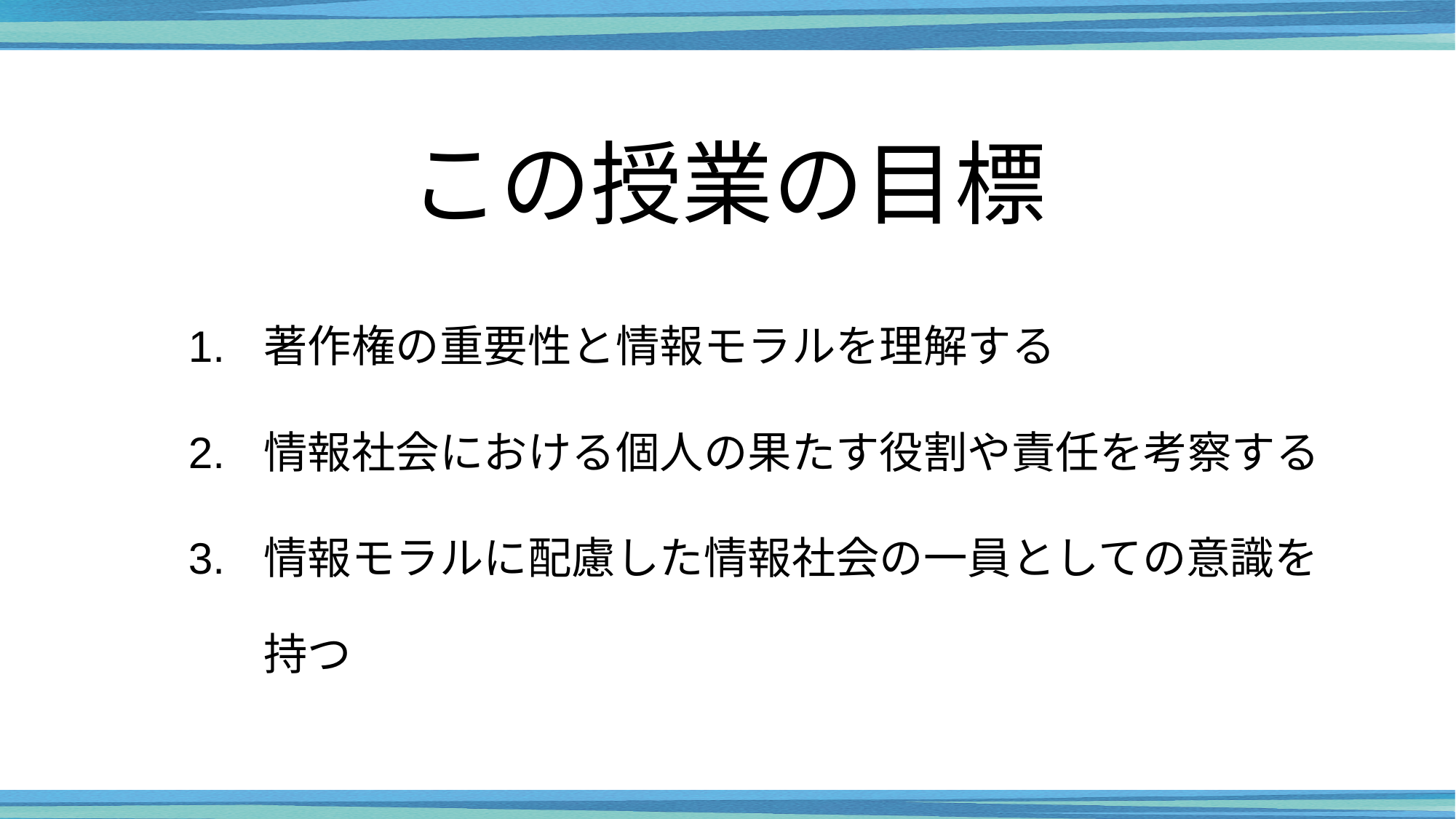

この授業の目標
著作権の重要性と情報モラルを理解する
情報社会における個人の果たす役割や責任を考察する
情報モラルに配慮した情報社会の一員としての意識を持つ